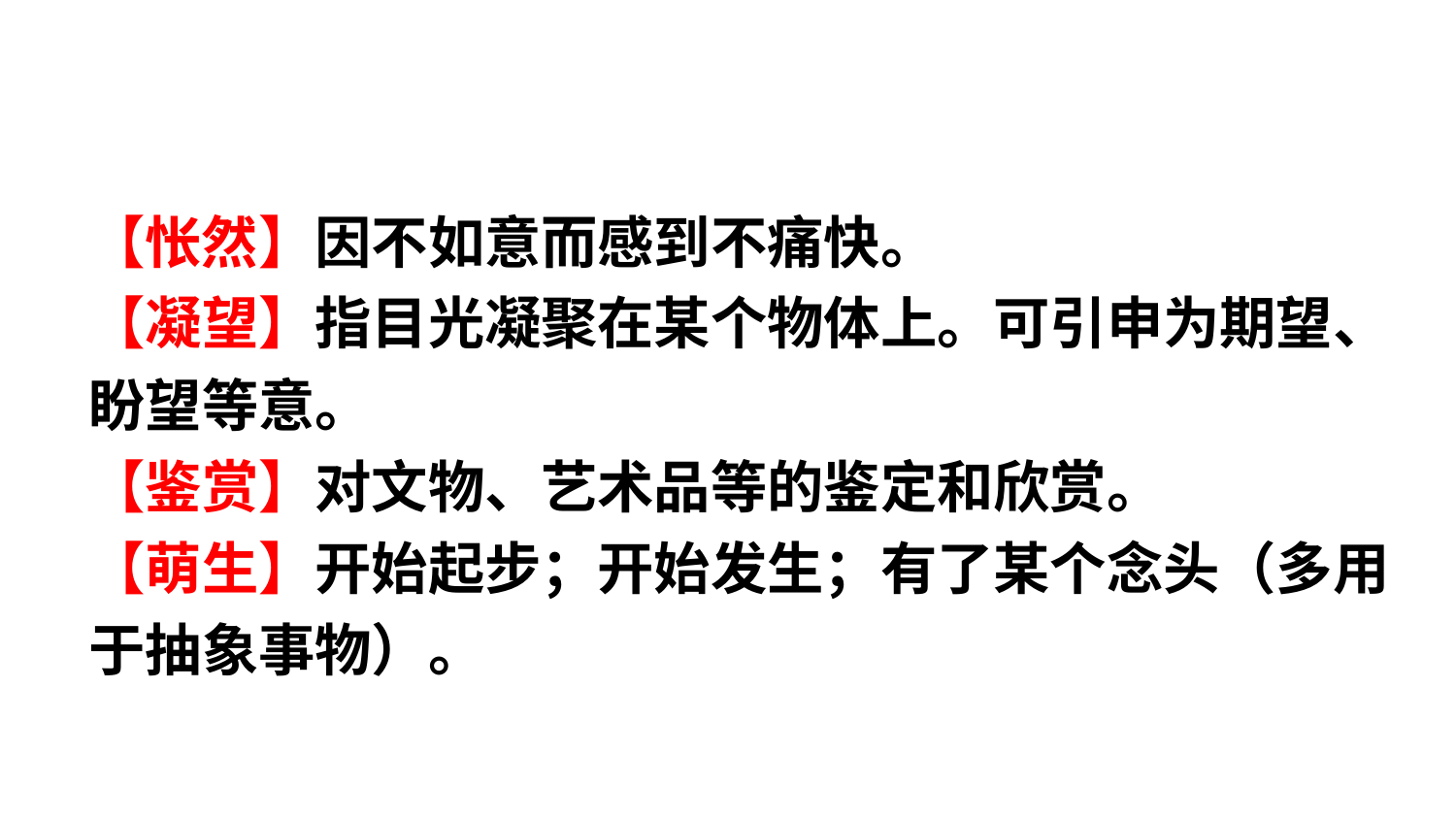

【怅然】因不如意而感到不痛快。
【凝望】指目光凝聚在某个物体上。可引申为期望、盼望等意。
【鉴赏】对文物、艺术品等的鉴定和欣赏。
【萌生】开始起步；开始发生；有了某个念头（多用于抽象事物）。